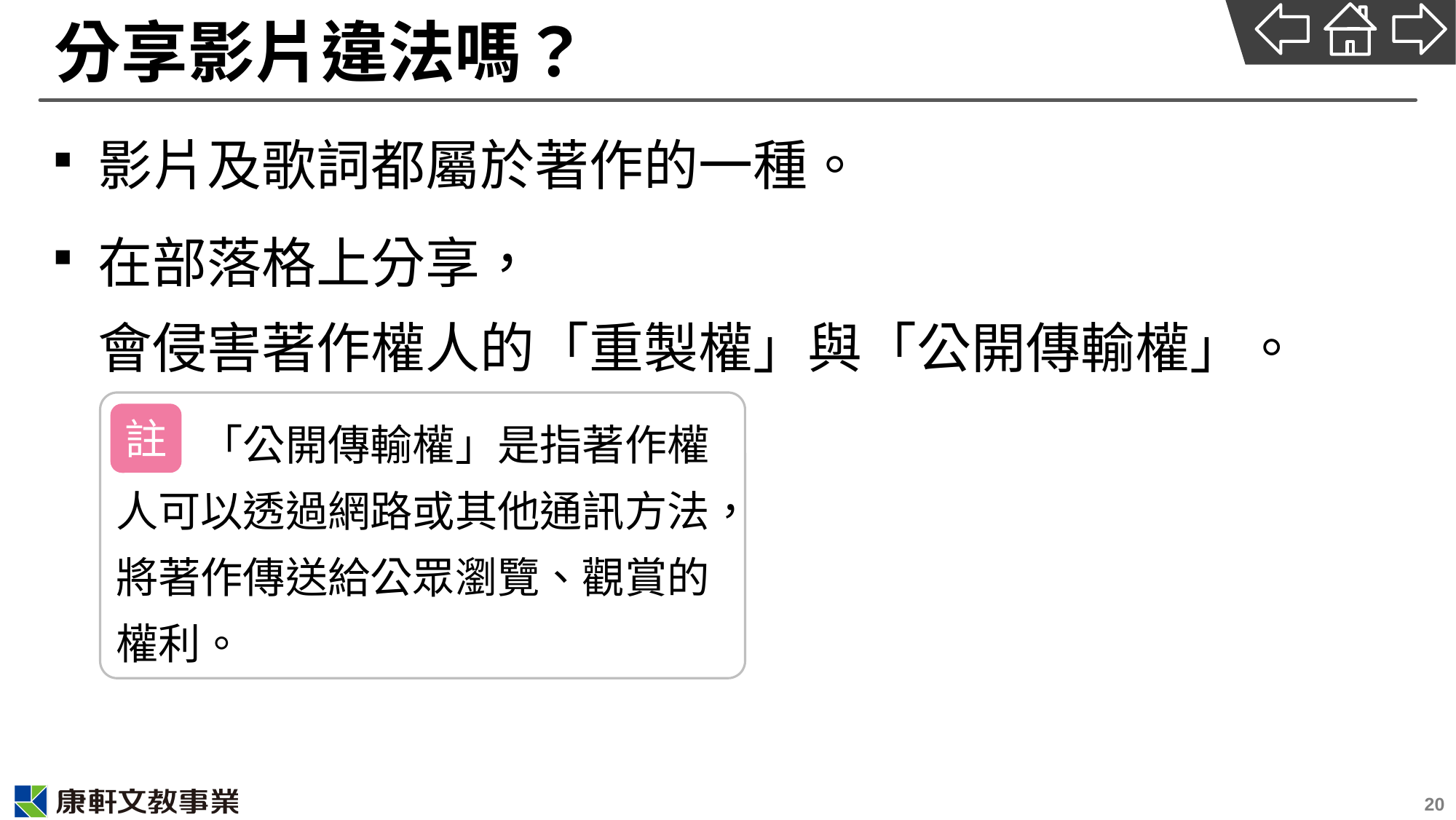

# 分享影片違法嗎？
影片及歌詞都屬於著作的一種。
在部落格上分享，
會侵害著作權人的「重製權」與「公開傳輸權」。
　　「公開傳輸權」是指著作權人可以透過網路或其他通訊方法，將著作傳送給公眾瀏覽、觀賞的權利。
註
20